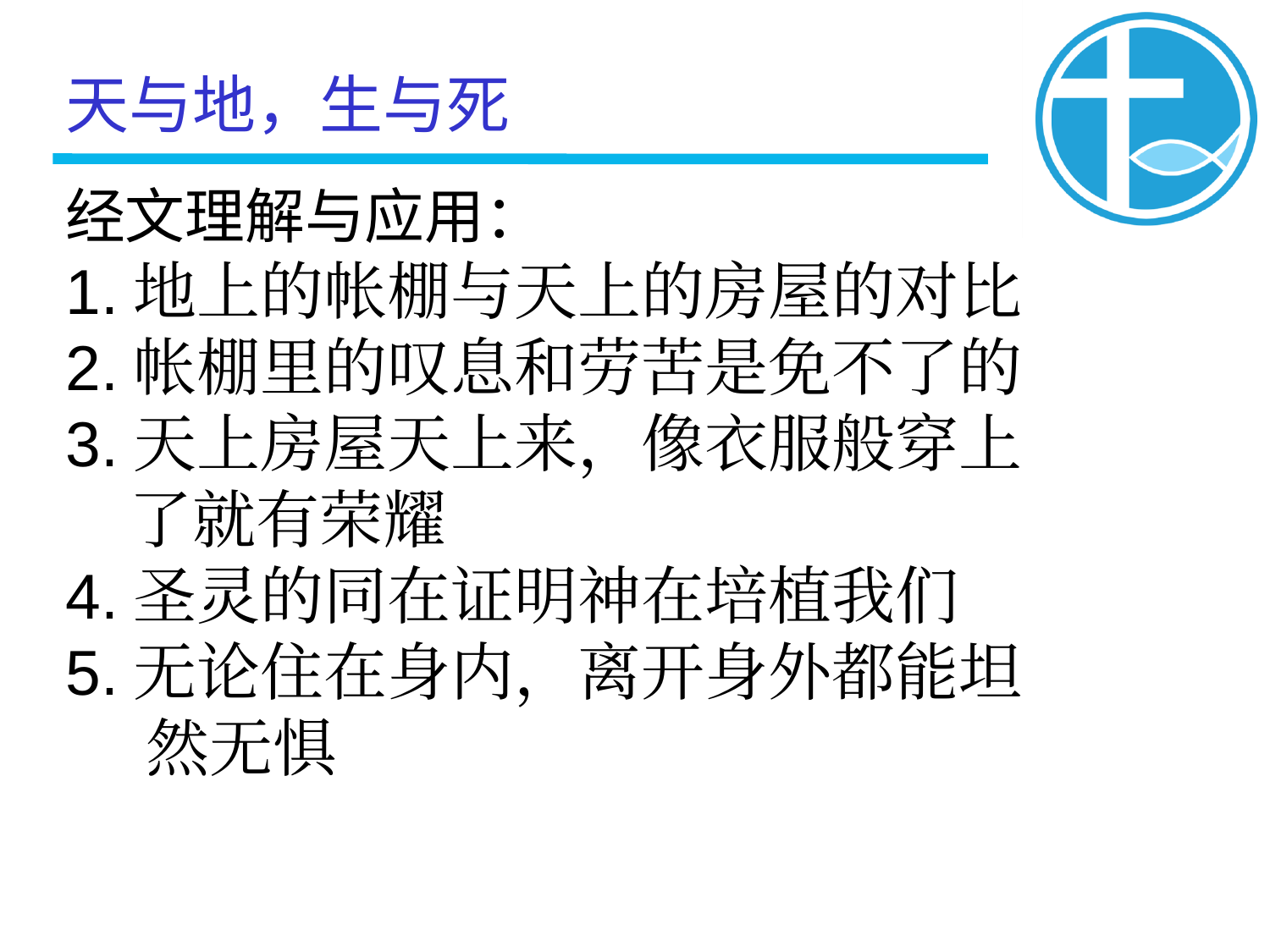

天与地，生与死
经文理解与应用：
1.地上的帐棚与天上的房屋的对比
2.帐棚里的叹息和劳苦是免不了的
3.天上房屋天上来，像衣服般穿上
   了就有荣耀
4.圣灵的同在证明神在培植我们
5.无论住在身内，离开身外都能坦
    然无惧